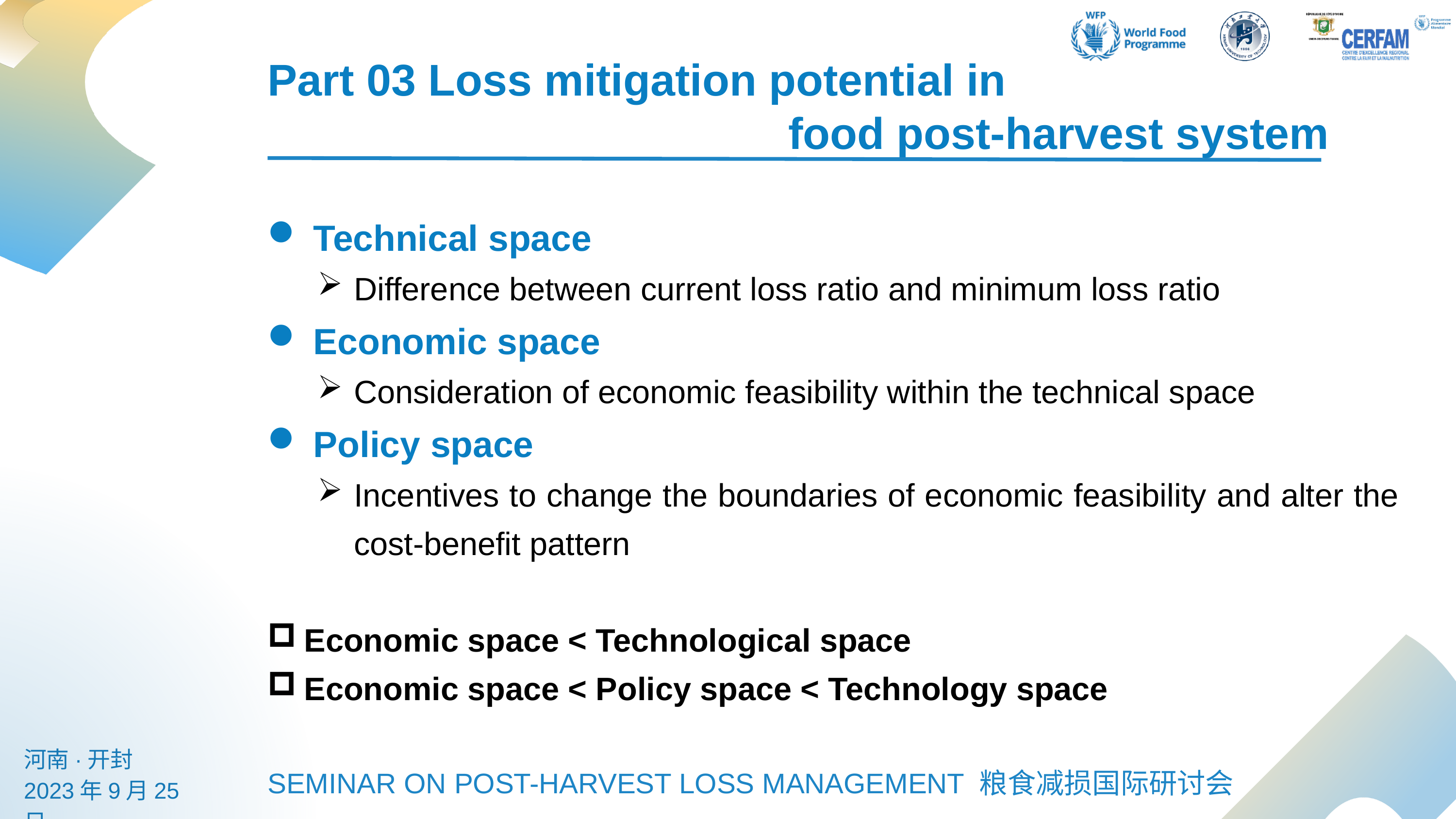

Part 03 Loss mitigation potential in
food post-harvest system

Technical space
Difference between current loss ratio and minimum loss ratio
Economic space
Consideration of economic feasibility within the technical space
Policy space
Incentives to change the boundaries of economic feasibility and alter the cost-benefit pattern

Economic space < Technological space
Economic space < Policy space < Technology space

河南·开封
2023年9月25日
SEMINAR ON POST-HARVEST LOSS MANAGEMENT 粮食减损国际研讨会